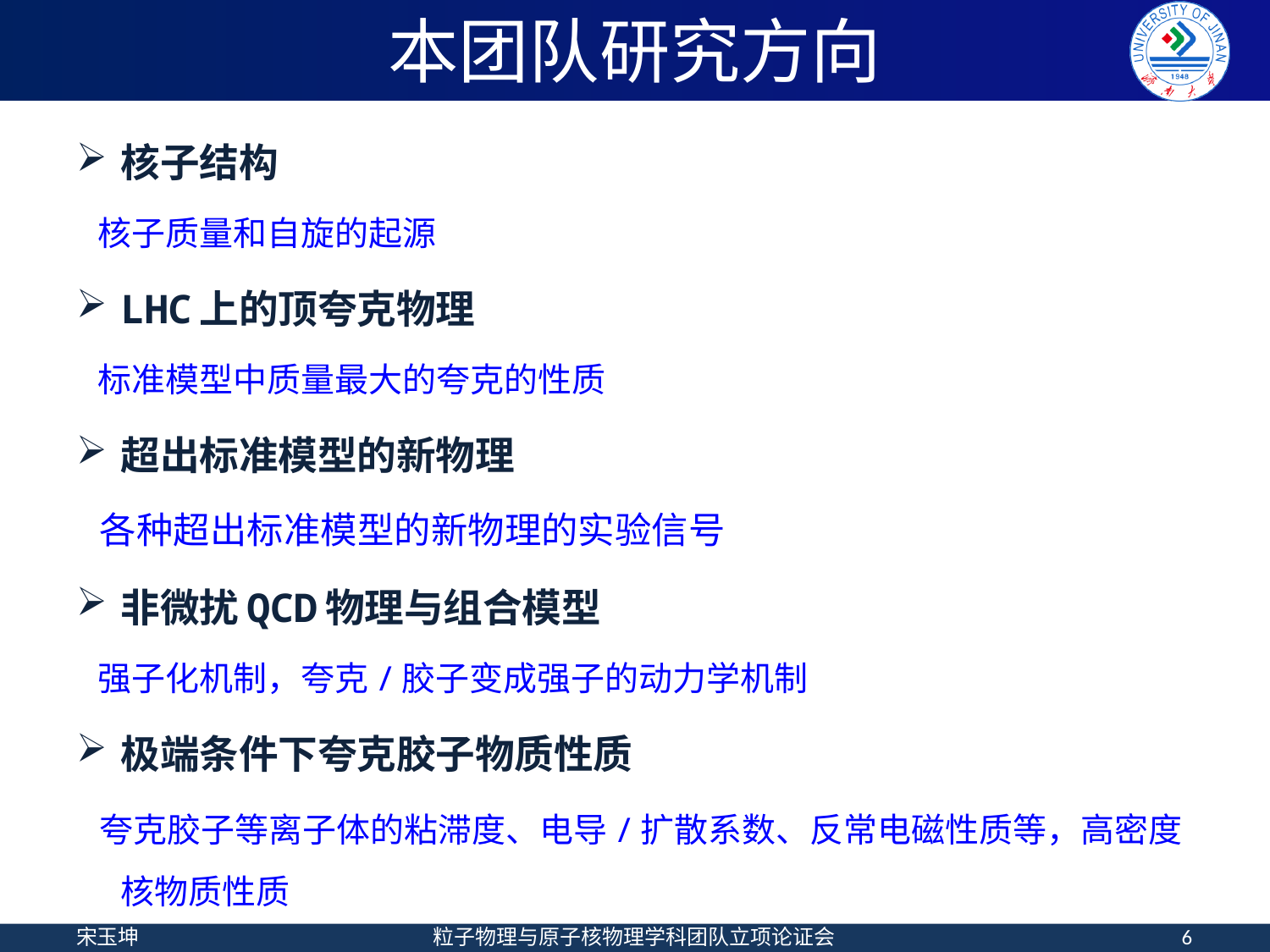

# 本团队研究方向
核子结构
  核子质量和自旋的起源
LHC上的顶夸克物理
  标准模型中质量最大的夸克的性质
超出标准模型的新物理
  各种超出标准模型的新物理的实验信号
非微扰QCD物理与组合模型
  强子化机制，夸克/胶子变成强子的动力学机制
极端条件下夸克胶子物质性质
  夸克胶子等离子体的粘滞度、电导/扩散系数、反常电磁性质等，高密度核物质性质
宋玉坤
粒子物理与原子核物理学科团队立项论证会
6